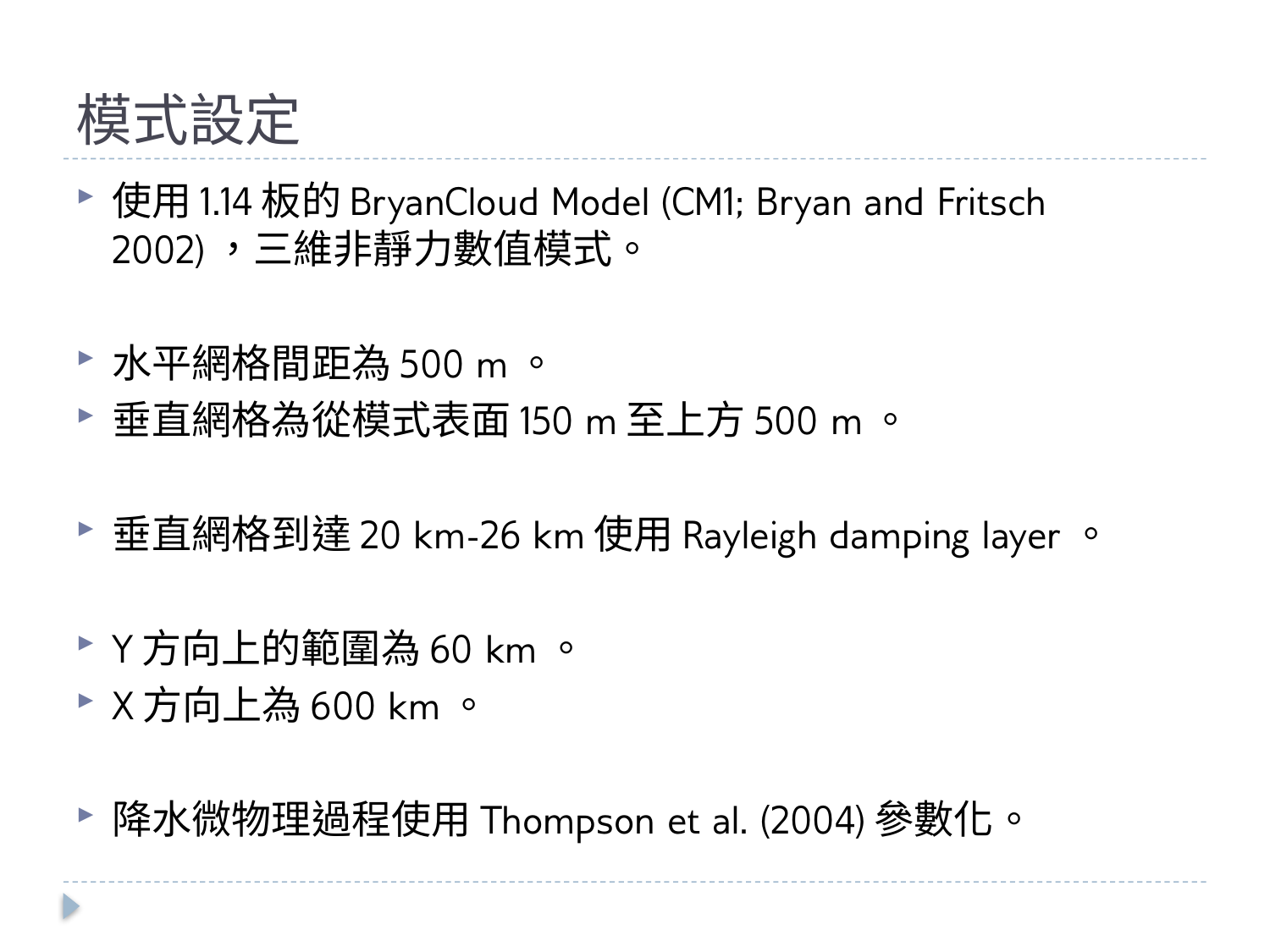

# 模式設定
使用1.14板的BryanCloud Model (CM1; Bryan and Fritsch 2002)，三維非靜力數值模式。

水平網格間距為500 m。
垂直網格為從模式表面150 m至上方500 m。

垂直網格到達20 km-26 km使用Rayleigh damping layer。

Y方向上的範圍為60 km。
X方向上為600 km。

降水微物理過程使用Thompson et al. (2004)參數化。